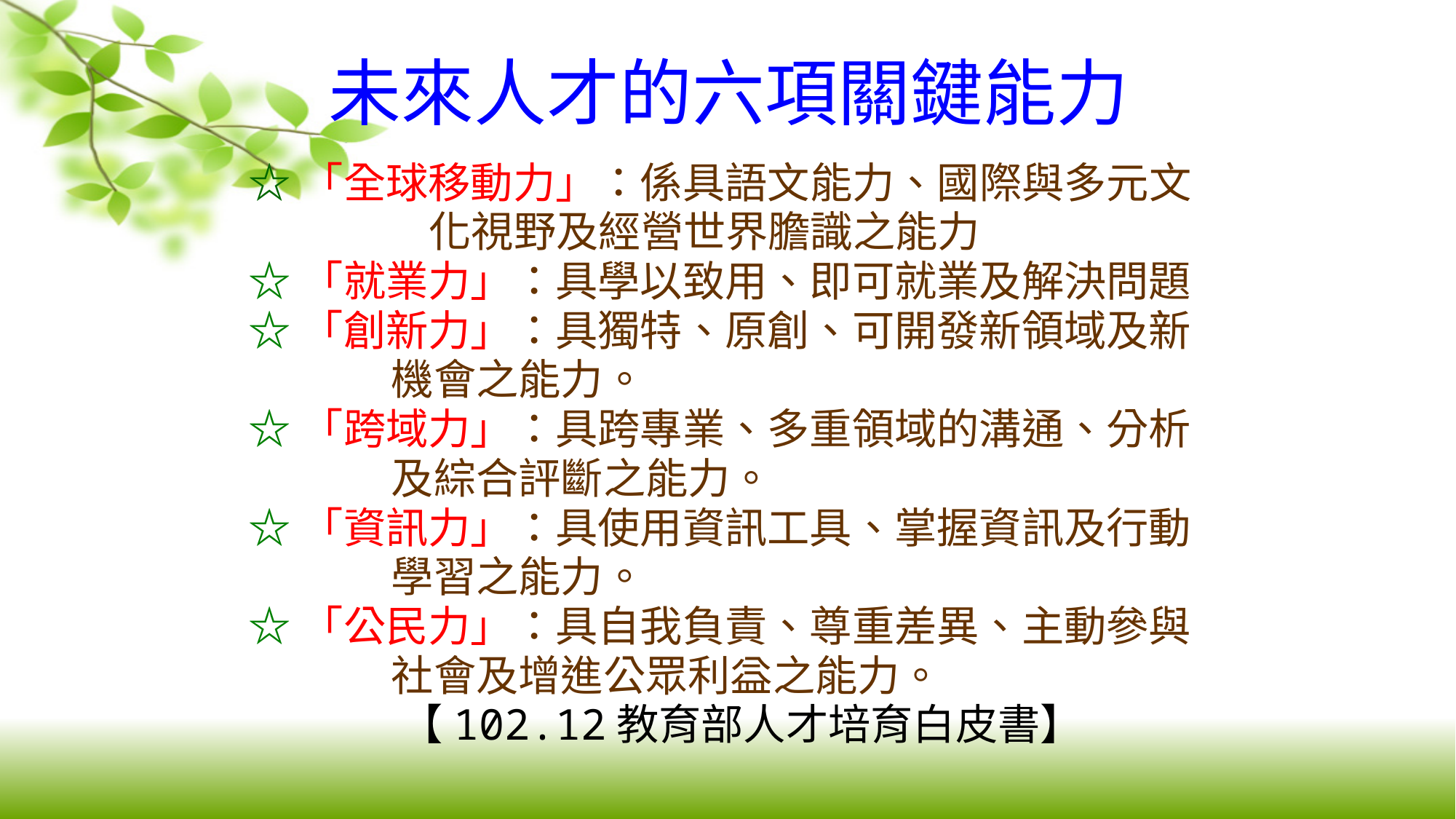

# 未來人才的六項關鍵能力
☆「全球移動力」：係具語文能力、國際與多元文
                  化視野及經營世界膽識之能力
☆「就業力」：具學以致用、即可就業及解決問題
☆「創新力」：具獨特、原創、可開發新領域及新
              機會之能力。
☆「跨域力」：具跨專業、多重領域的溝通、分析
              及綜合評斷之能力。
☆「資訊力」：具使用資訊工具、掌握資訊及行動
              學習之能力。
☆「公民力」：具自我負責、尊重差異、主動參與
              社會及增進公眾利益之能力。
               【102.12教育部人才培育白皮書】